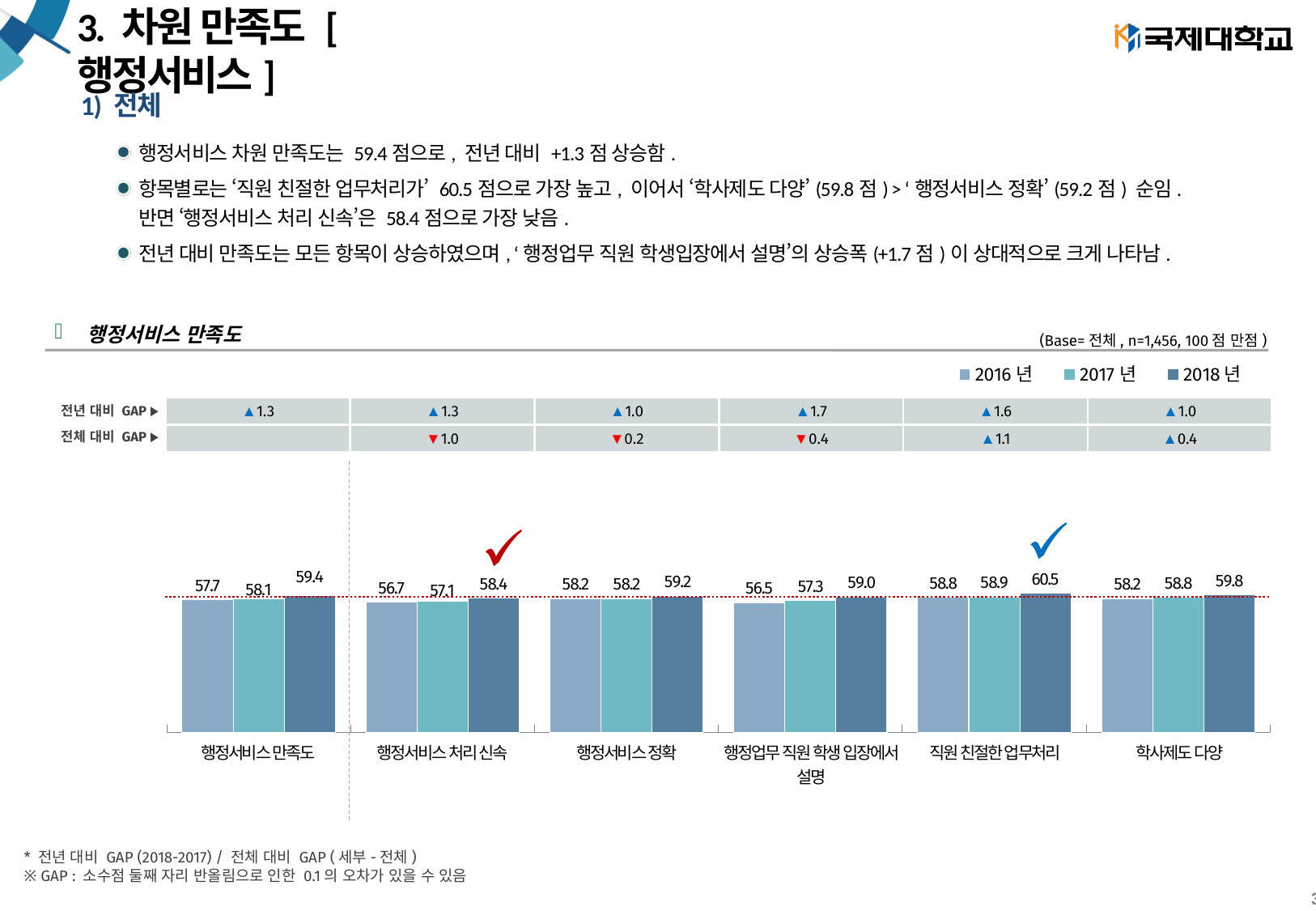

# 3. 차원 만족도 [행정서비스]
1) 전체
행정서비스 차원 만족도는 59.4점으로, 전년 대비 +1.3점 상승함.
항목별로는 ‘직원 친절한 업무처리가’ 60.5점으로 가장 높고, 이어서 ‘학사제도 다양’(59.8점) > ‘행정서비스 정확’(59.2점) 순임.
반면 ‘행정서비스 처리 신속’은 58.4점으로 가장 낮음.
전년 대비 만족도는 모든 항목이 상승하였으며, ‘행정업무 직원 학생입장에서 설명’의 상승폭(+1.7점)이 상대적으로 크게 나타남.
행정서비스 만족도
(Base=전체, n=1,456, 100점 만점)

### Chart

| Category | 2016년 | 2017년 | 2018년 |
|---|---|---|---|
| ● 행정서비스 만족도 | 57.65532968707481 | 58.06508236729703 | 59.382651882829144 |
| 행정서비스 처리 신속 | 56.68934326530612 | 57.133028083028044 | 58.408408408579305 |
| 행정서비스 정확 | 58.163265850340125 | 58.15594874923726 | 59.22970159623875 |
| 행정업무 직원 학생 입장에서 설명 | 56.48526176870749 | 57.321964612568586 | 58.98681471223441 |
| 직원 친절한 업무처리 | 58.75283564625856 | 58.9190359975594 | 60.49040018523945 |
| 학사제도 다양 | 58.1859419047619 | 58.79780085522288 | 59.77130977148994 |
| ▲1.3 | ▲1.3 | ▲1.0 | ▲1.7 | ▲1.6 | ▲1.0 |
| --- | --- | --- | --- | --- | --- |
|  | ▼1.0 | ▼0.2 | ▼0.4 | ▲1.1 | ▲0.4 |
전년 대비 GAP ▶
전체 대비 GAP ▶

| 행정서비스 만족도 | 행정서비스 처리 신속 | 행정서비스 정확 | 행정업무 직원 학생 입장에서 설명 | 직원 친절한 업무처리 | 학사제도 다양 |
| --- | --- | --- | --- | --- | --- |
* 전년 대비 GAP (2018-2017) / 전체 대비 GAP (세부-전체)
※ GAP : 소수점 둘째 자리 반올림으로 인한 0.1의 오차가 있을 수 있음